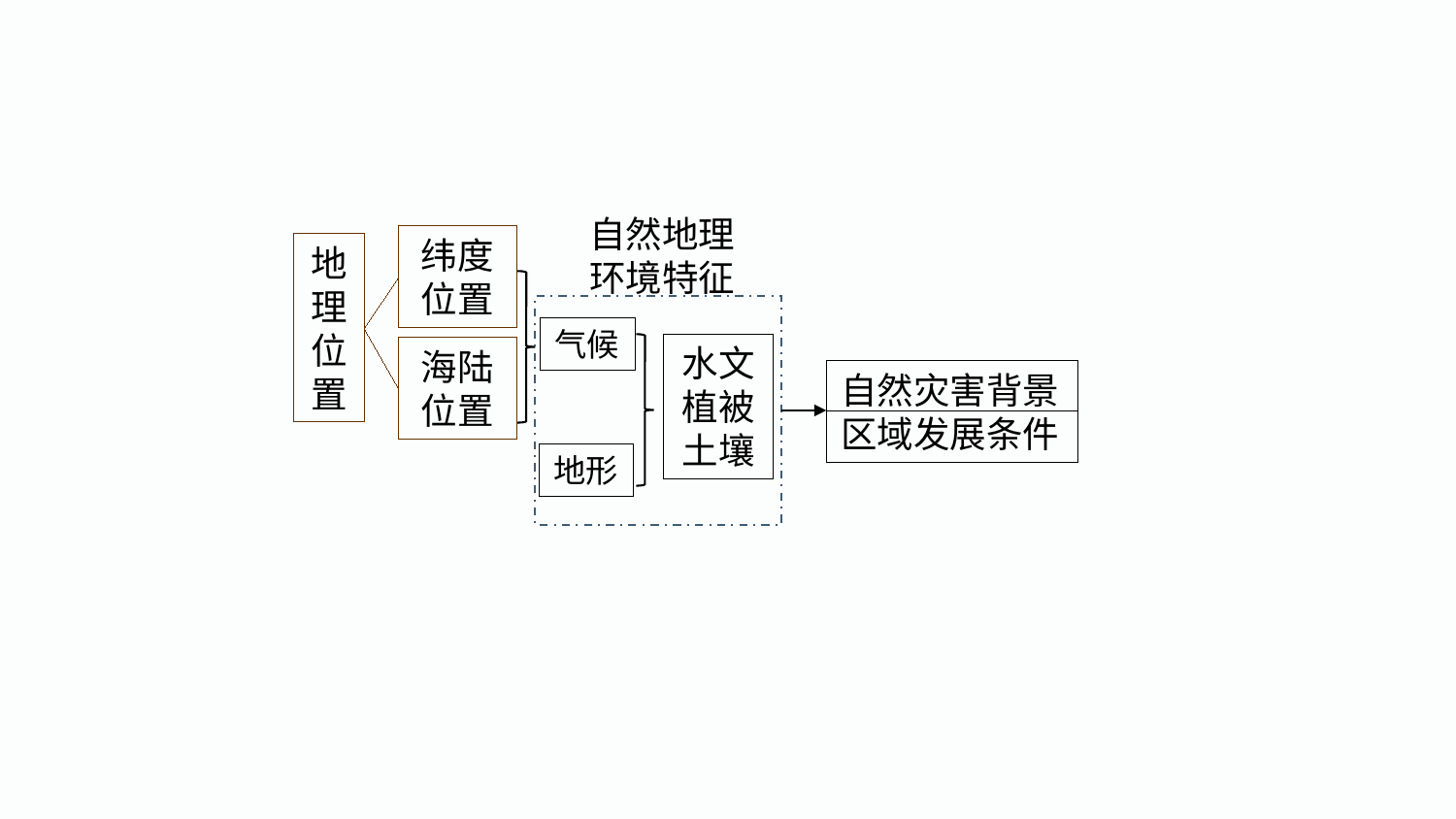

自然地理环境特征
纬度位置
海陆 位置
地理位置

气候
水文
植被
土壤

自然灾害背景
区域发展条件
地形